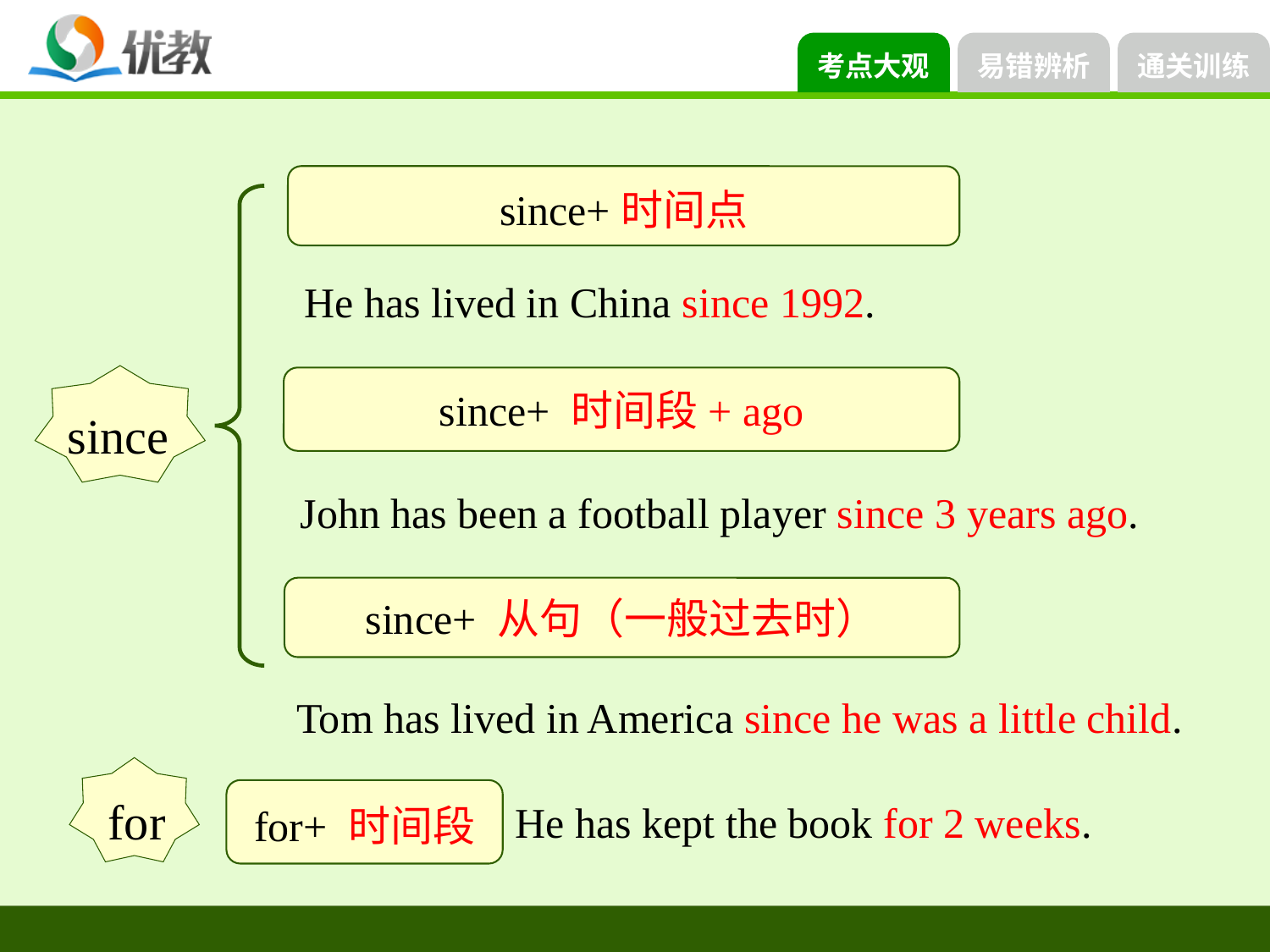

since+时间点

since

He has lived in China since 1992.

since+ 时间段+ ago

John has been a football player since 3 years ago.
since+ 从句（一般过去时）
Tom has lived in America since he was a little child.
for

for+ 时间段

He has kept the book for 2 weeks.